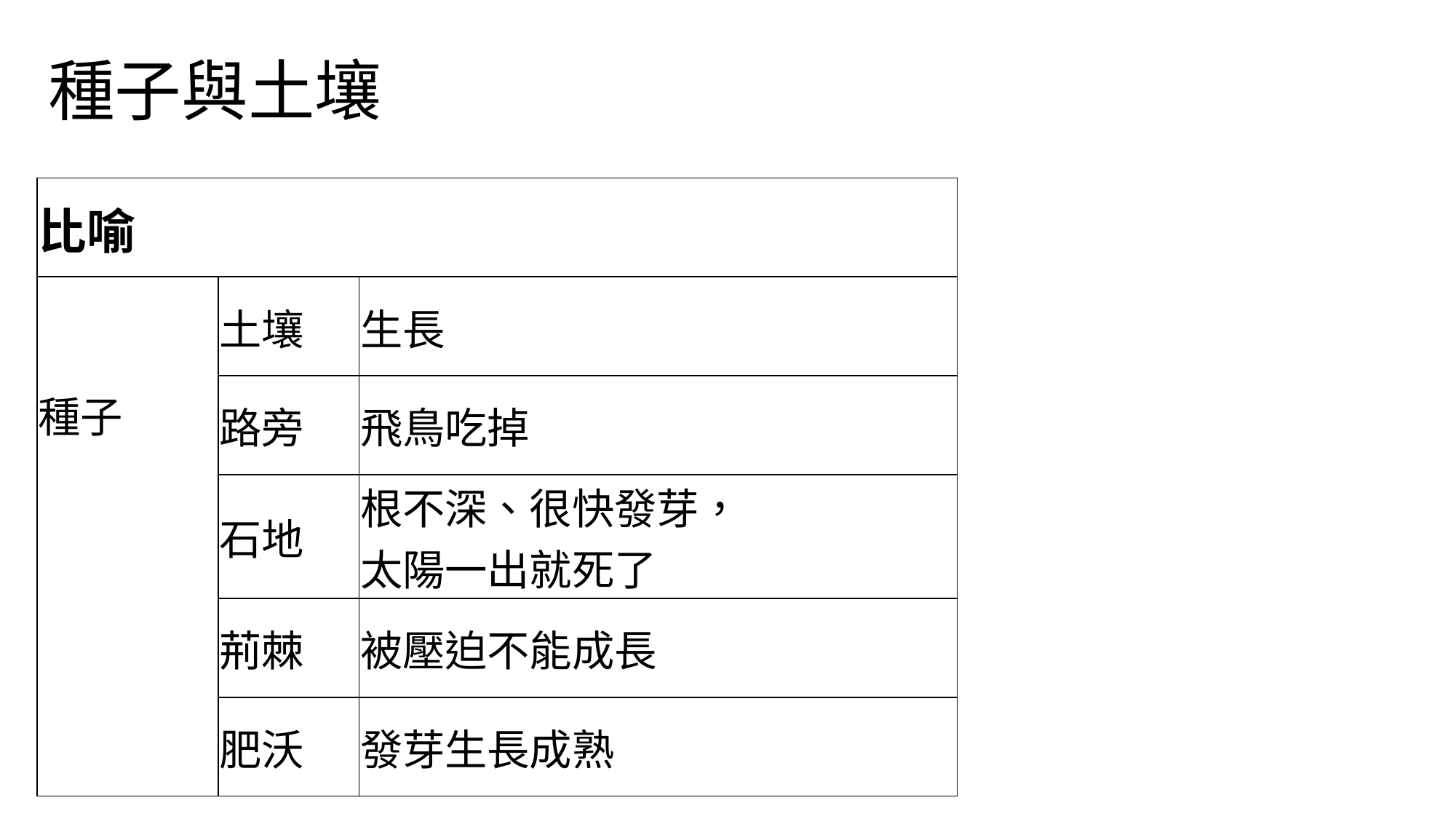

# 種子與土壤
| 比喻 |  |  |
| --- | --- | --- |
| 種子 | 土壤 | 生長 |
|  | 路旁 | 飛鳥吃掉 |
|  | 石地 | 根不深、很快發芽， 太陽一出就死了 |
|  | 荊棘 | 被壓迫不能成長 |
|  | 肥沃 | 發芽生長成熟 |